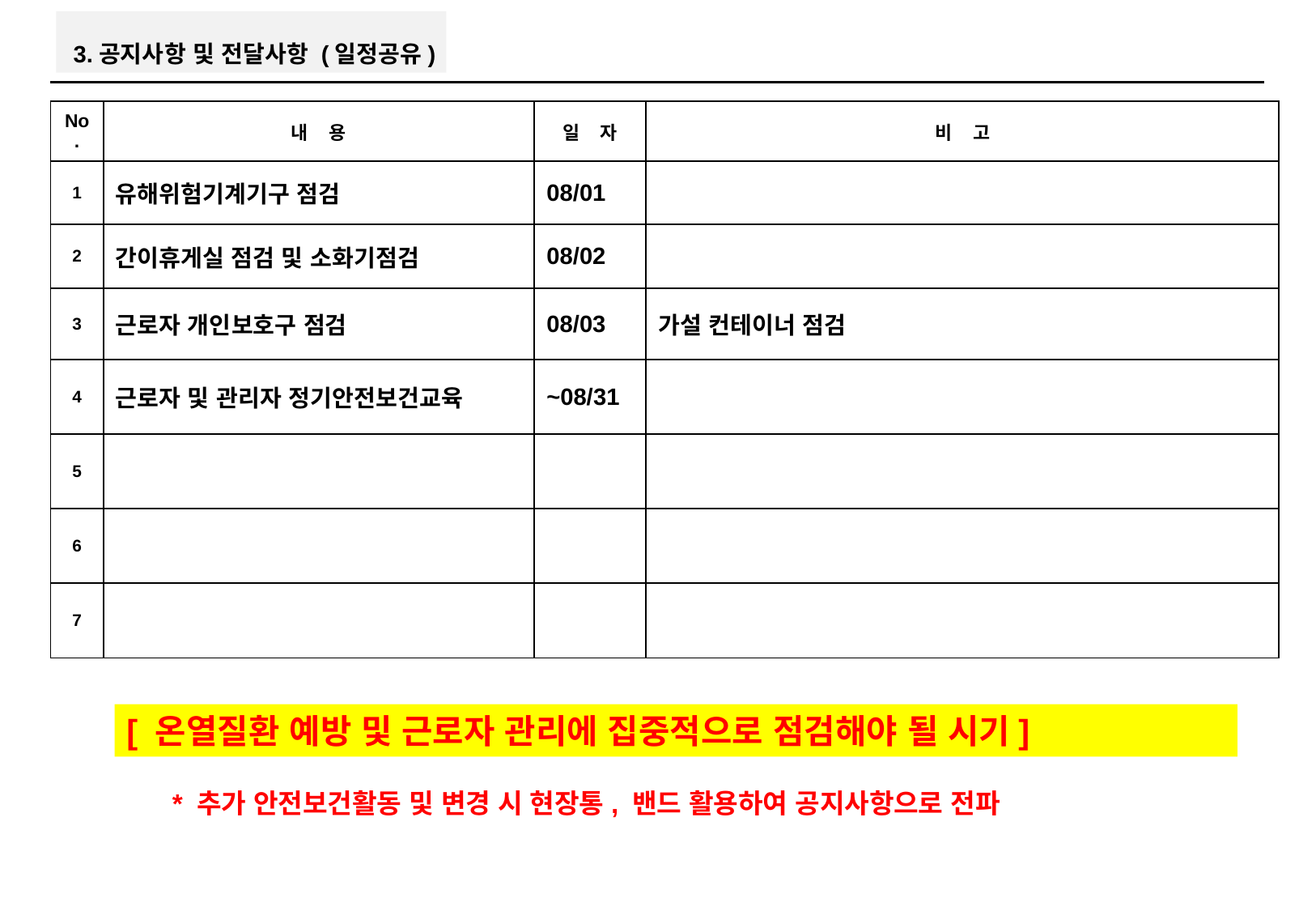

3.공지사항 및 전달사항 (일정공유)
| No. | 내 용 | 일 자 | 비 고 |
| --- | --- | --- | --- |
| 1 | 유해위험기계기구 점검 | 08/01 |  |
| 2 | 간이휴게실 점검 및 소화기점검 | 08/02 |  |
| 3 | 근로자 개인보호구 점검 | 08/03 | 가설 컨테이너 점검 |
| 4 | 근로자 및 관리자 정기안전보건교육 | ~08/31 |  |
| 5 |  |  |  |
| 6 |  |  |  |
| 7 |  |  |  |
[ 온열질환 예방 및 근로자 관리에 집중적으로 점검해야 될 시기]
* 추가 안전보건활동 및 변경 시 현장통, 밴드 활용하여 공지사항으로 전파